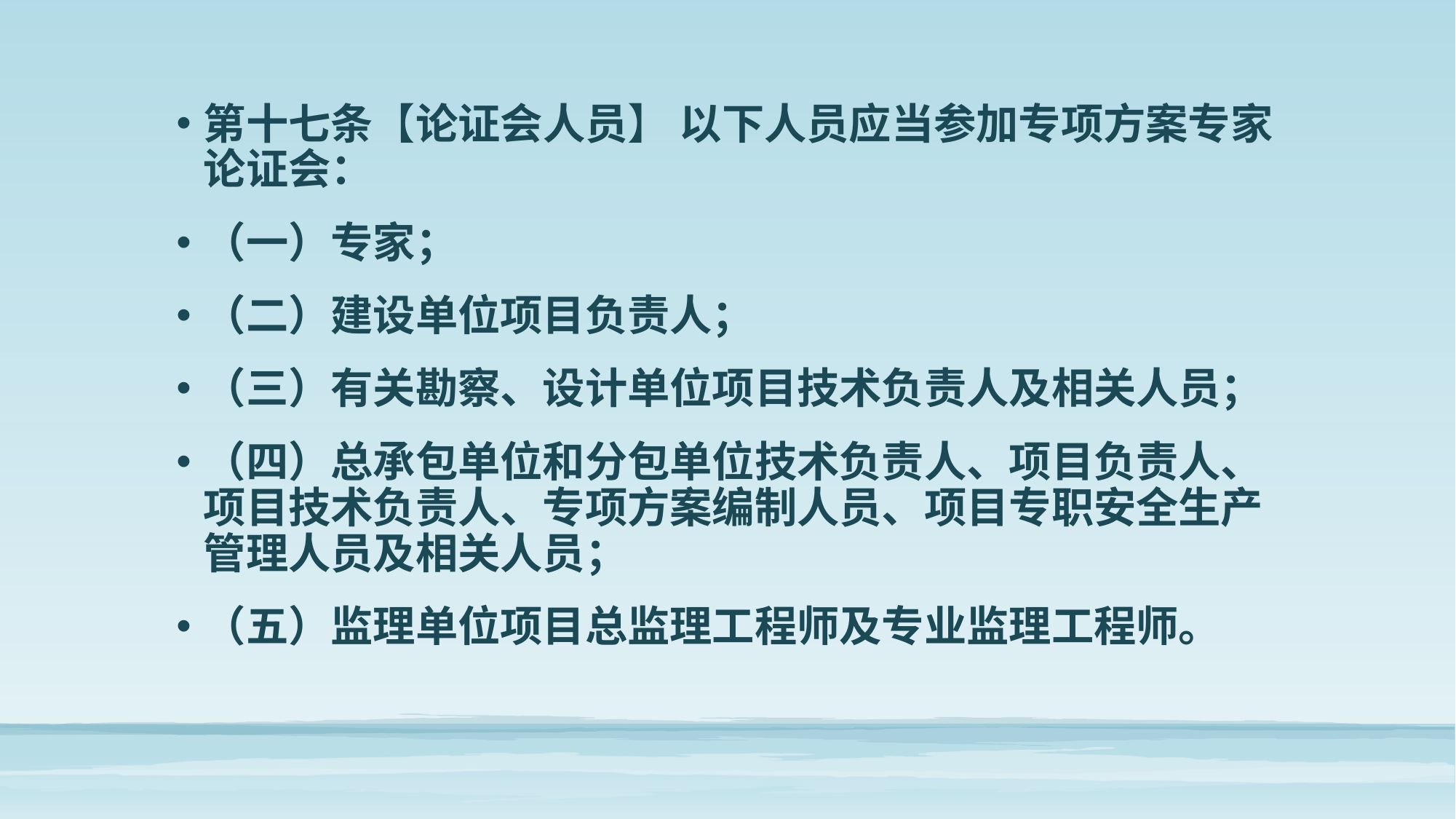

第十七条【论证会人员】 以下人员应当参加专项方案专家论证会：
（一）专家；
（二）建设单位项目负责人；
（三）有关勘察、设计单位项目技术负责人及相关人员；
（四）总承包单位和分包单位技术负责人、项目负责人、项目技术负责人、专项方案编制人员、项目专职安全生产管理人员及相关人员；
（五）监理单位项目总监理工程师及专业监理工程师。